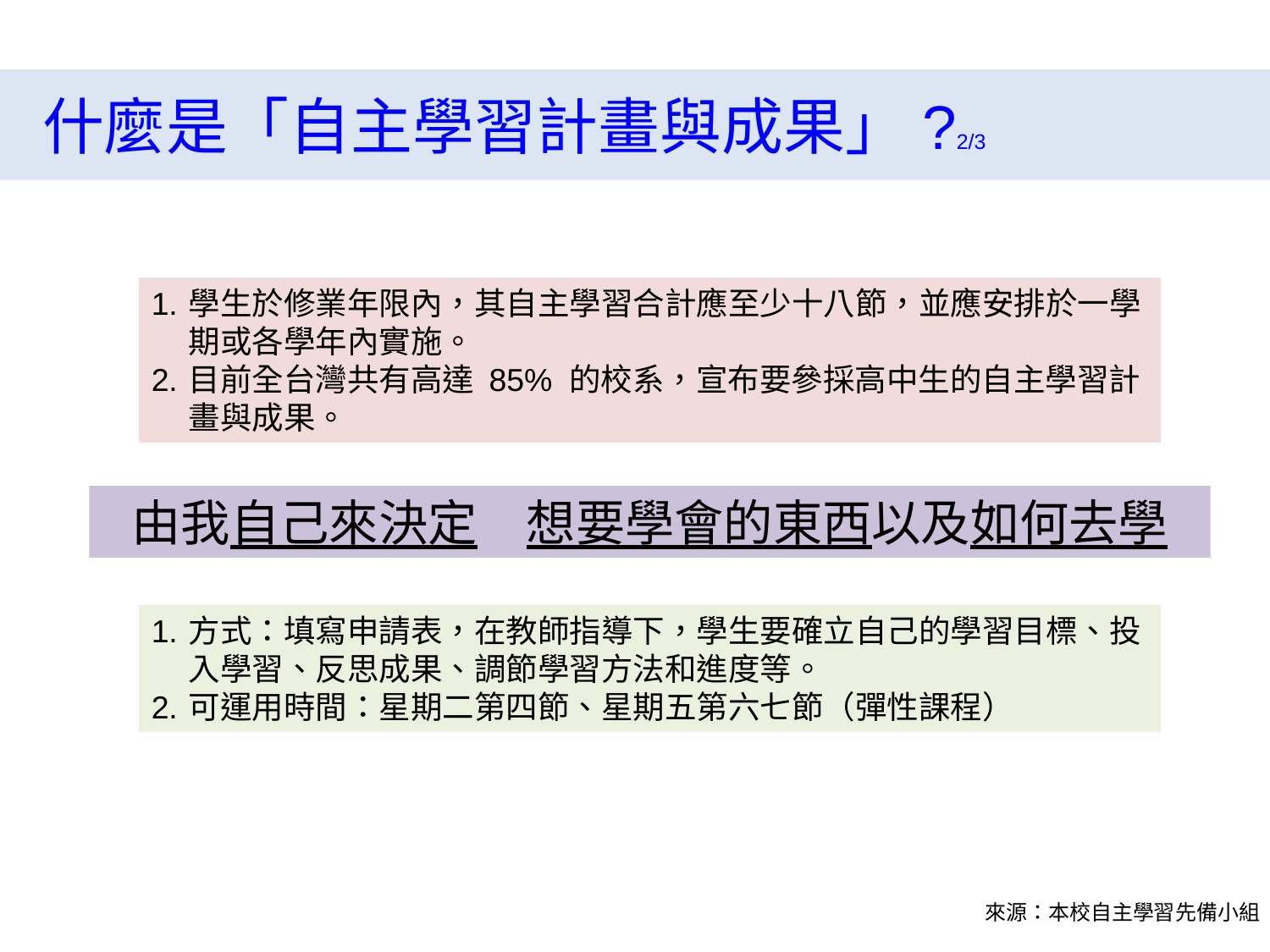

#
  什麼是「自主學習計畫與成果」?2/3
學生於修業年限內，其自主學習合計應至少十八節，並應安排於一學期或各學年內實施。
目前全台灣共有高達 85% 的校系，宣布要參採高中生的自主學習計畫與成果。
由我自己來決定　想要學會的東西以及如何去學

方式：填寫申請表，在教師指導下，學生要確立自己的學習目標、投入學習、反思成果、調節學習方法和進度等。
可運用時間：星期二第四節、星期五第六七節（彈性課程）

來源：本校自主學習先備小組